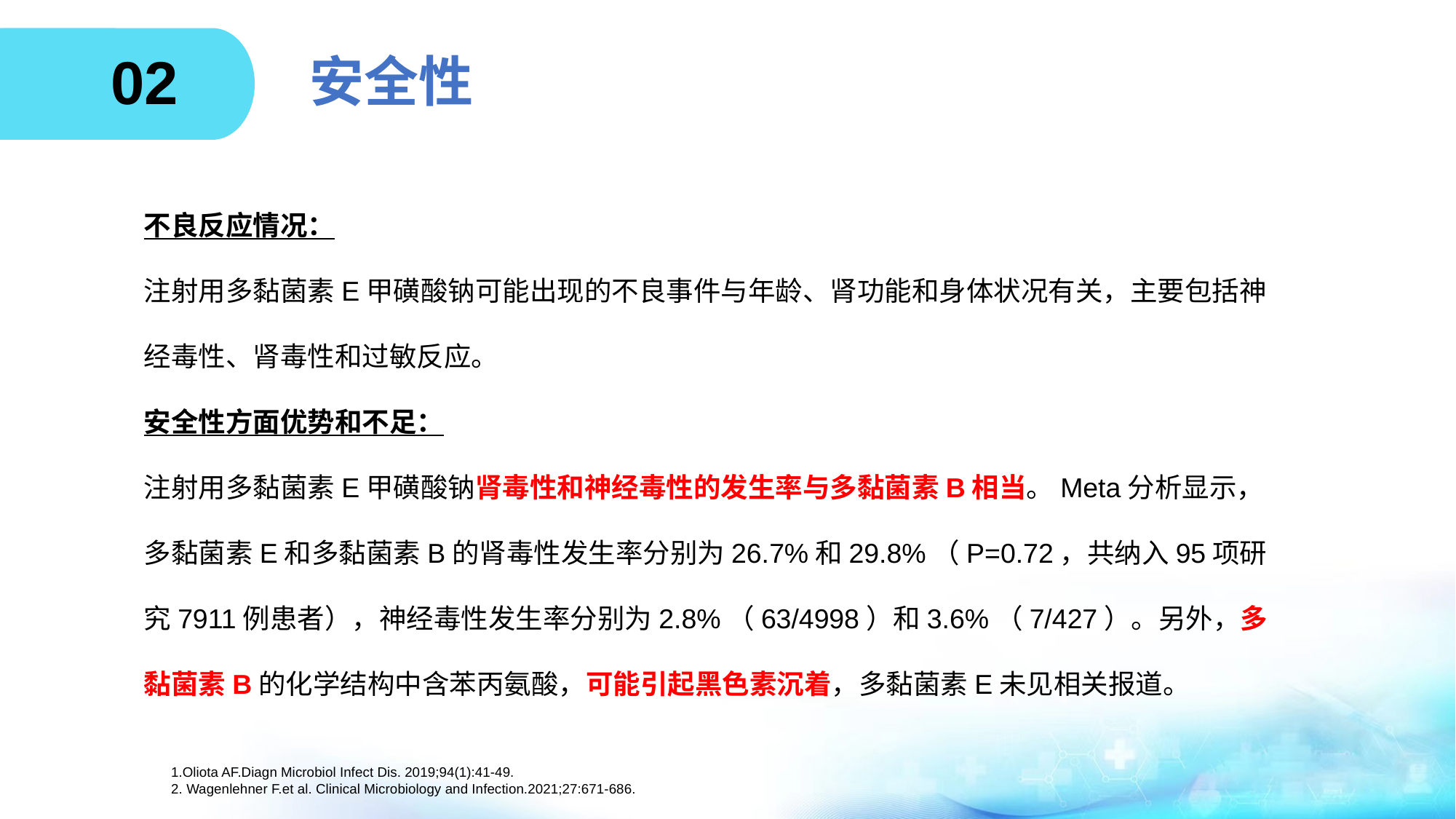

02
# 安全性
不良反应情况：
注射用多黏菌素E甲磺酸钠可能出现的不良事件与年龄、肾功能和身体状况有关，主要包括神经毒性、肾毒性和过敏反应。
安全性方面优势和不足：
注射用多黏菌素E甲磺酸钠肾毒性和神经毒性的发生率与多黏菌素B相当。Meta分析显示，多黏菌素E和多黏菌素B的肾毒性发生率分别为26.7%和29.8%（P=0.72，共纳入95项研究7911例患者），神经毒性发生率分别为2.8%（63/4998）和3.6%（7/427）。另外，多黏菌素B的化学结构中含苯丙氨酸，可能引起黑色素沉着，多黏菌素E未见相关报道。
1.Oliota AF.Diagn Microbiol Infect Dis. 2019;94(1):41-49.
2. Wagenlehner F.et al. Clinical Microbiology and Infection.2021;27:671-686.